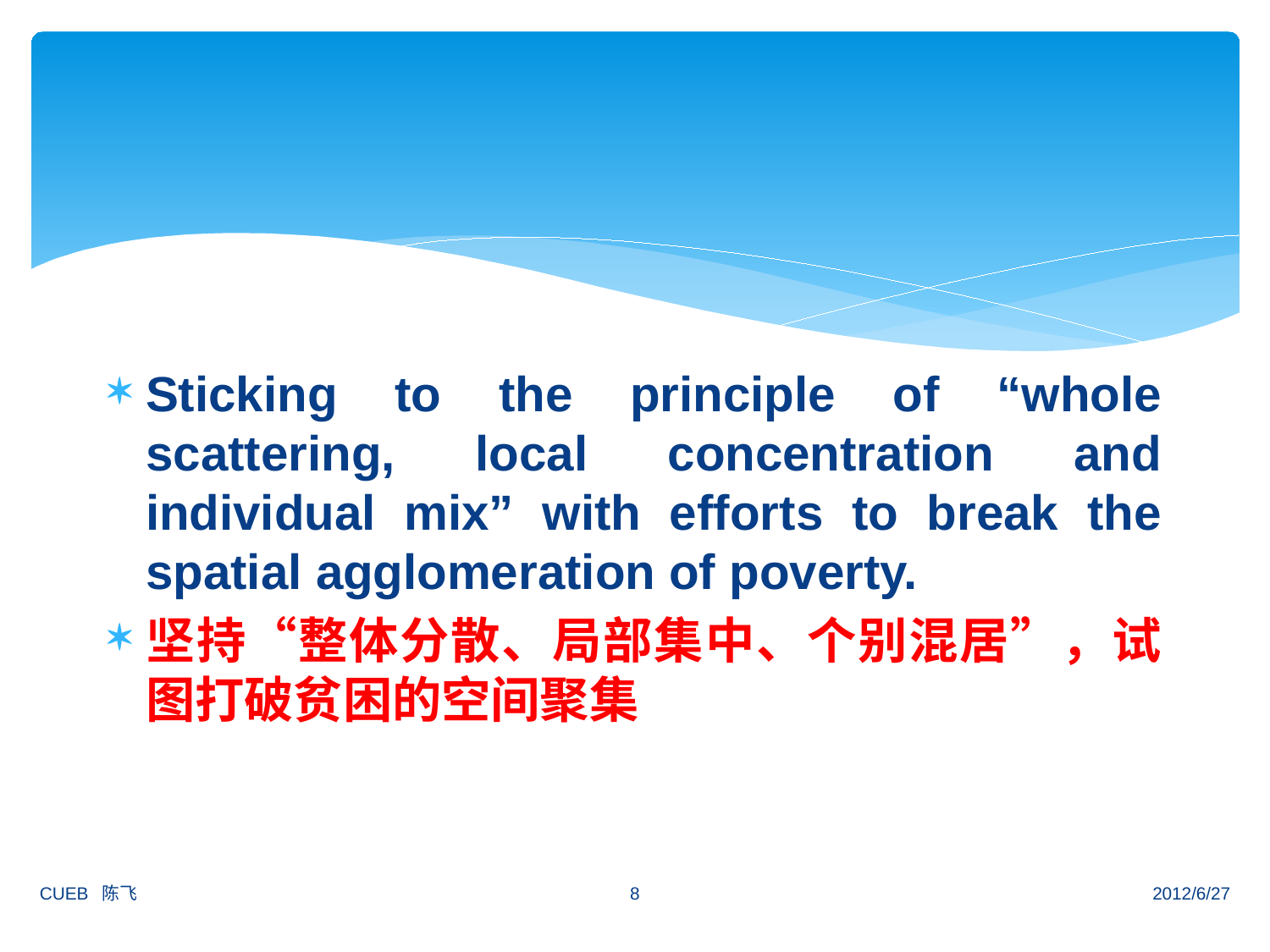

#
Sticking to the principle of “whole scattering, local concentration and individual mix” with efforts to break the spatial agglomeration of poverty.
坚持“整体分散、局部集中、个别混居”，试图打破贫困的空间聚集
8
CUEB  陈飞
2012/6/27